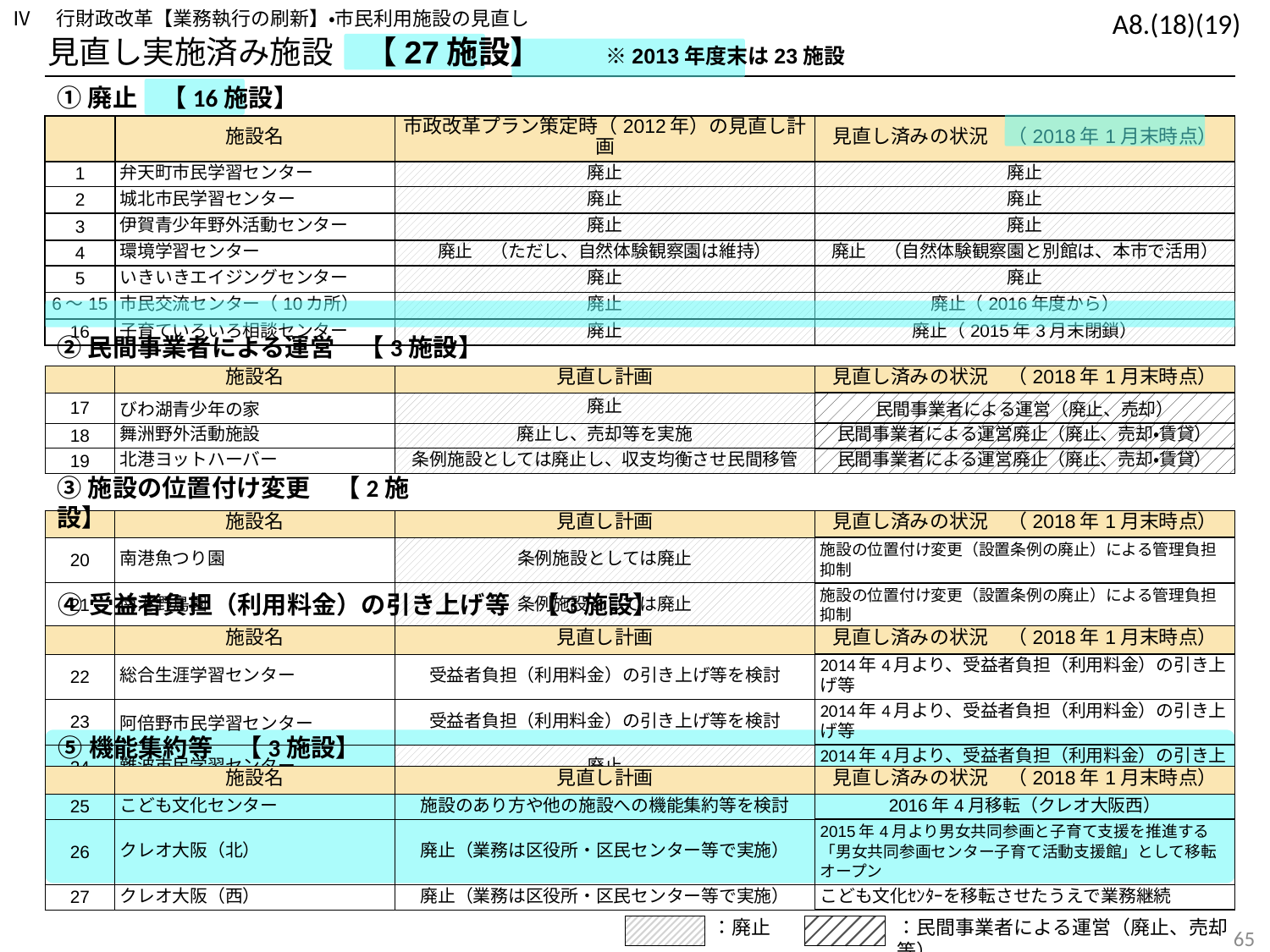

Ⅳ　行財政改革【業務執行の刷新】・市民利用施設の見直し
A8.(18)(19)
見直し実施済み施設　【27施設】　　　※2013年度末は23施設

①廃止　【16施設】

|  | 施設名 | 市政改革プラン策定時（2012年）の見直し計画 | 見直し済みの状況　（2018年1月末時点） |
| --- | --- | --- | --- |
| 1 | 弁天町市民学習センター | 廃止 | 廃止 |
| 2 | 城北市民学習センター | 廃止 | 廃止 |
| 3 | 伊賀青少年野外活動センター | 廃止 | 廃止 |
| 4 | 環境学習センター | 廃止　（ただし、自然体験観察園は維持） | 廃止　（自然体験観察園と別館は、本市で活用） |
| 5 | いきいきエイジングセンター | 廃止 | 廃止 |
| 6～15 | 市民交流センター（10カ所） | 廃止 | 廃止（2016年度から） |
| 16 | 子育ていろいろ相談センター | 廃止 | 廃止（2015年3月末閉鎖） |

②民間事業者による運営　【3施設】
|  | 施設名 | 見直し計画 | 見直し済みの状況　（2018年1月末時点） |
| --- | --- | --- | --- |
| 17 | びわ湖青少年の家 | 廃止 | 民間事業者による運営（廃止、売却） |
| 18 | 舞洲野外活動施設 | 廃止し、売却等を実施 | 民間事業者による運営廃止（廃止、売却・賃貸） |
| 19 | 北港ヨットハーバー | 条例施設としては廃止し、収支均衡させ民間移管 | 民間事業者による運営廃止（廃止、売却・賃貸） |
③施設の位置付け変更　【2施設】
|  | 施設名 | 見直し計画 | 見直し済みの状況　（2018年1月末時点） |
| --- | --- | --- | --- |
| 20 | 南港魚つり園 | 条例施設としては廃止 | 施設の位置付け変更（設置条例の廃止）による管理負担抑制 |
| 21 | 南港野鳥園 | 条例施設としては廃止 | 施設の位置付け変更（設置条例の廃止）による管理負担抑制 |
 ④受益者負担（利用料金）の引き上げ等　【3施設】
|  | 施設名 | 見直し計画 | 見直し済みの状況　（2018年1月末時点） |
| --- | --- | --- | --- |
| 22 | 総合生涯学習センター | 受益者負担（利用料金）の引き上げ等を検討 | 2014年4月より、受益者負担（利用料金）の引き上げ等 |
| 23 | 阿倍野市民学習センター | 受益者負担（利用料金）の引き上げ等を検討 | 2014年4月より、受益者負担（利用料金）の引き上げ等 |
| 24 | 難波市民学習センター | 廃止 | 2014年4月より、受益者負担（利用料金）の引き上げ等 |
 ⑤機能集約等　【3施設】

|  | 施設名 | 見直し計画 | 見直し済みの状況　（2018年1月末時点） |
| --- | --- | --- | --- |
| 25 | こども文化センター | 施設のあり方や他の施設への機能集約等を検討 | 2016年4月移転（クレオ大阪西） |
| 26 | クレオ大阪（北） | 廃止（業務は区役所・区民センター等で実施） | 2015年4月より男女共同参画と子育て支援を推進する「男女共同参画センター子育て活動支援館」として移転オープン |
| 27 | クレオ大阪（西） | 廃止（業務は区役所・区民センター等で実施） | こども文化ｾﾝﾀｰを移転させたうえで業務継続 |
：廃止
：民間事業者による運営（廃止、売却等）

65